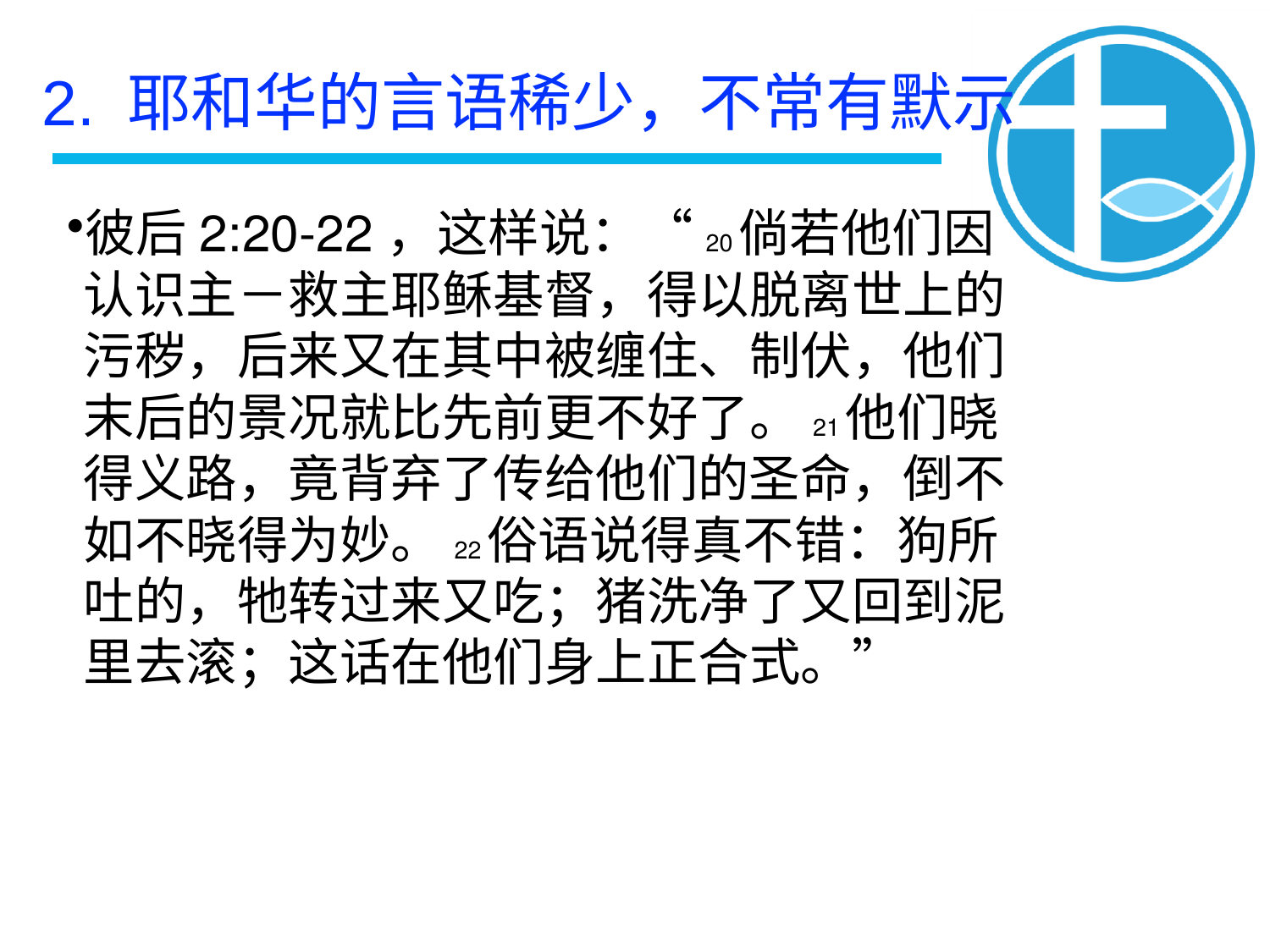

2. 耶和华的言语稀少，不常有默示
彼后2:20-22，这样说：“20倘若他们因认识主－救主耶稣基督，得以脱离世上的污秽，后来又在其中被缠住、制伏，他们末后的景况就比先前更不好了。21他们晓得义路，竟背弃了传给他们的圣命，倒不如不晓得为妙。22俗语说得真不错：狗所吐的，牠转过来又吃；猪洗净了又回到泥里去滚；这话在他们身上正合式。”